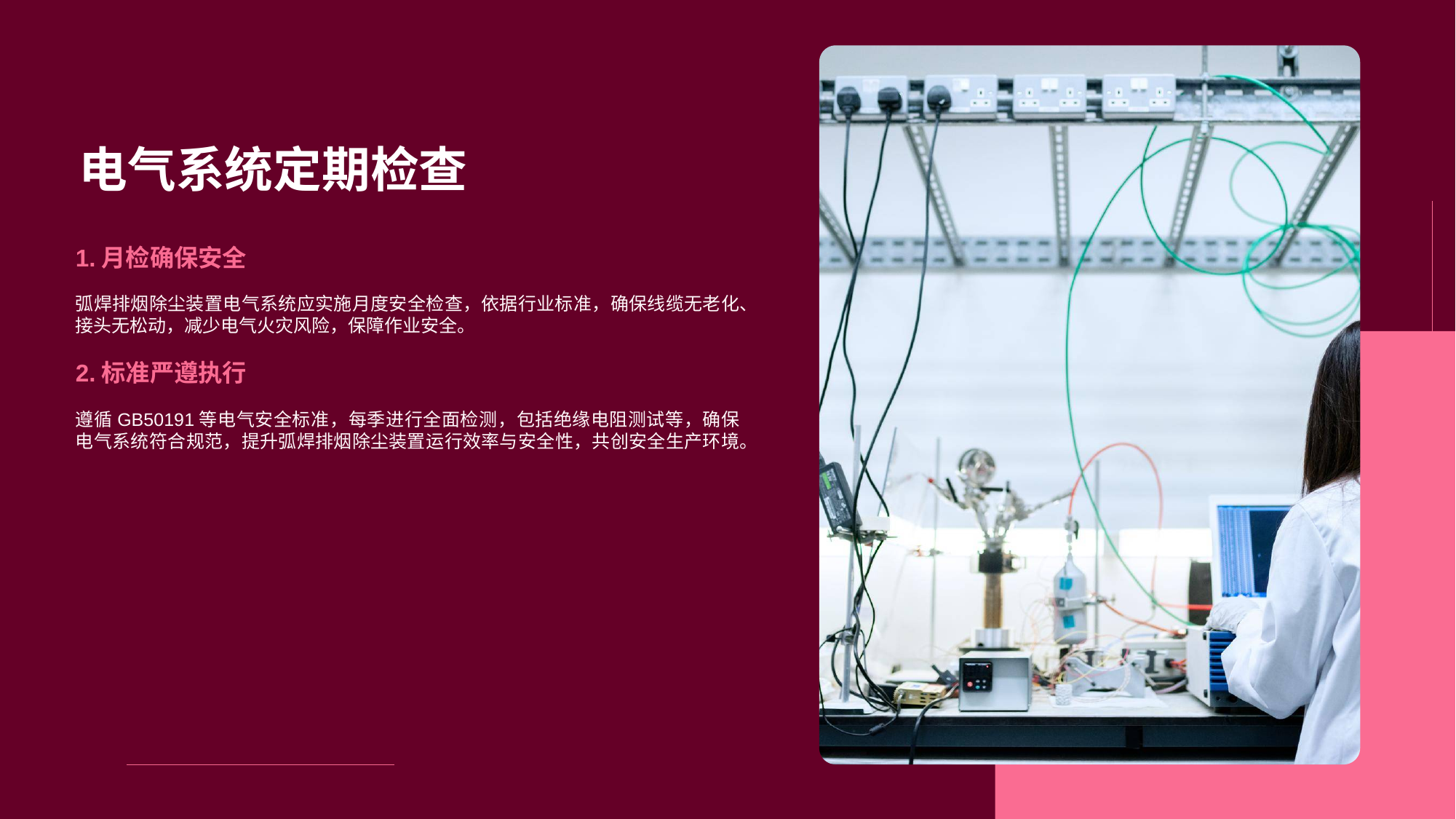

电气系统定期检查

1.月检确保安全
弧焊排烟除尘装置电气系统应实施月度安全检查，依据行业标准，确保线缆无老化、接头无松动，减少电气火灾风险，保障作业安全。
2.标准严遵执行
遵循GB50191等电气安全标准，每季进行全面检测，包括绝缘电阻测试等，确保电气系统符合规范，提升弧焊排烟除尘装置运行效率与安全性，共创安全生产环境。